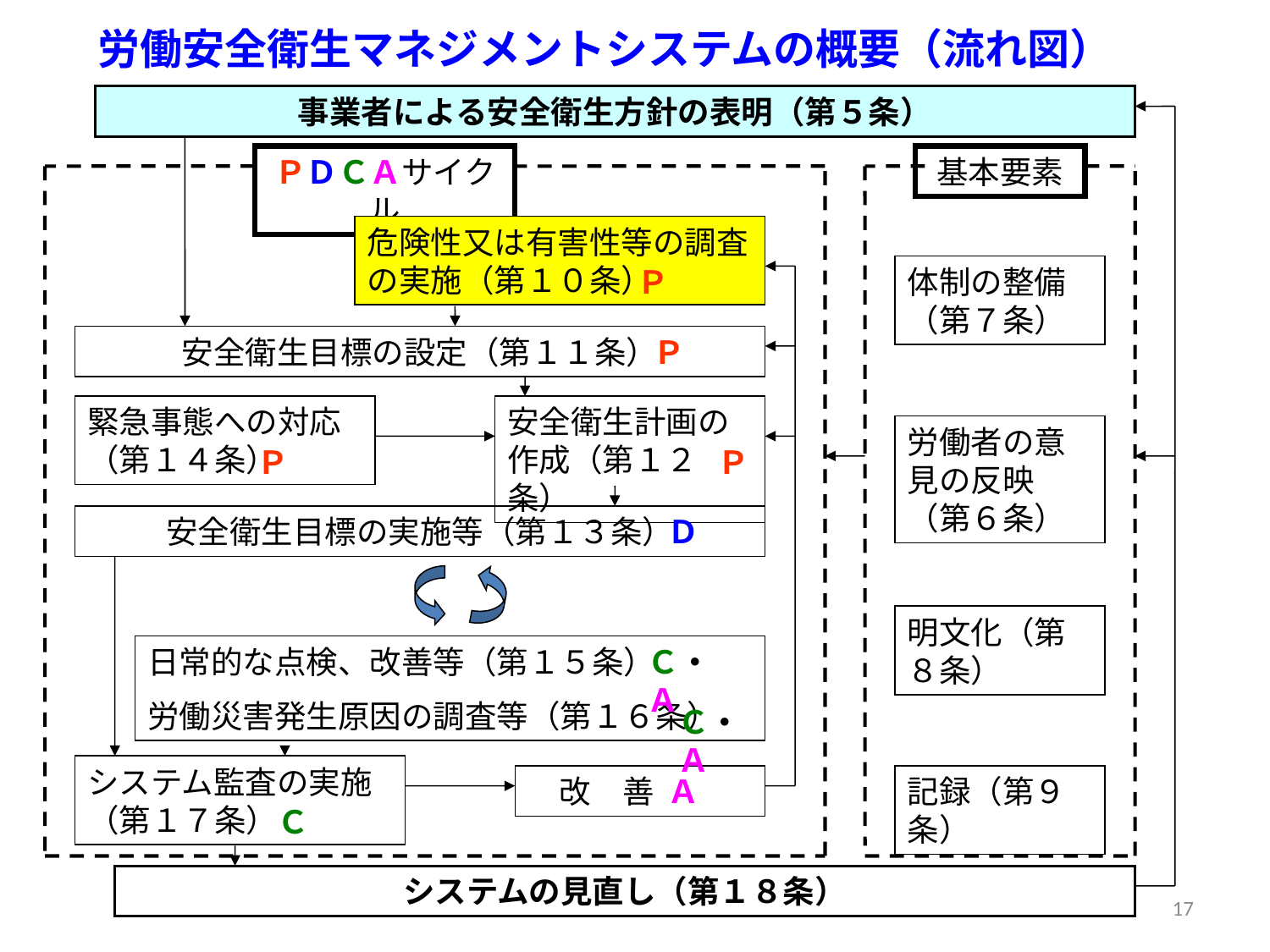

労働安全衛生マネジメントシステムの概要（流れ図）
事業者による安全衛生方針の表明（第５条）

ＰＤＣＡサイクル
基本要素

危険性又は有害性等の調査の実施（第１０条）
Ｐ
体制の整備（第７条）

安全衛生目標の設定（第１１条）
Ｐ

緊急事態への対応（第１４条）
安全衛生計画の作成（第１２条）
労働者の意見の反映（第６条）
Ｐ

Ｐ

安全衛生目標の実施等（第１３条）
Ｄ

明文化（第８条）
日常的な点検、改善等（第１５条）
労働災害発生原因の調査等（第１６条）
Ｃ・Ａ
Ｃ・Ａ

システム監査の実施（第１７条）
　改　善
Ａ
記録（第９条）

Ｃ

システムの見直し（第１８条）
17